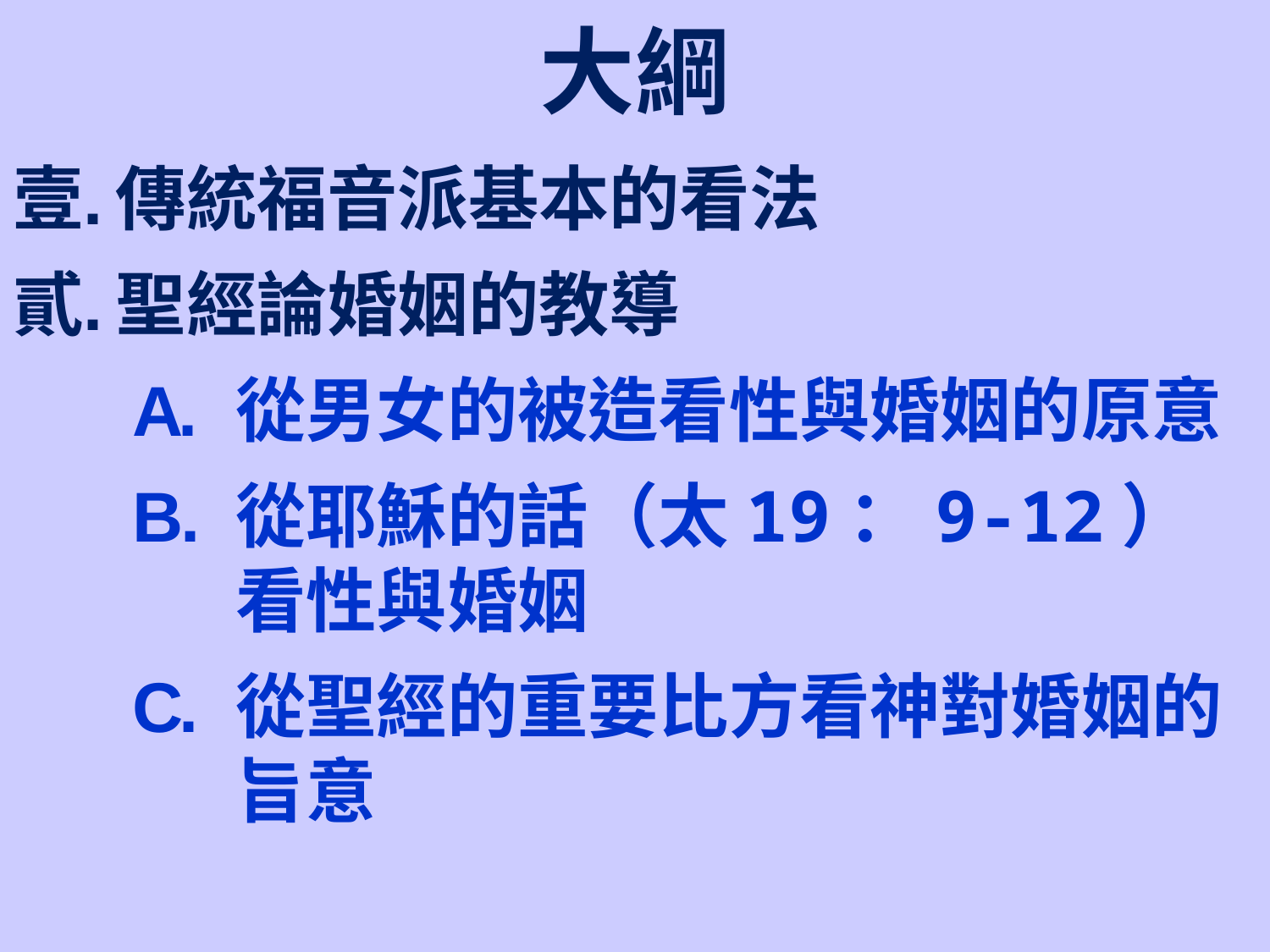

# 大綱
傳統福音派基本的看法
聖經論婚姻的教導
從男女的被造看性與婚姻的原意
從耶穌的話（太19：9-12）看性與婚姻
從聖經的重要比方看神對婚姻的旨意